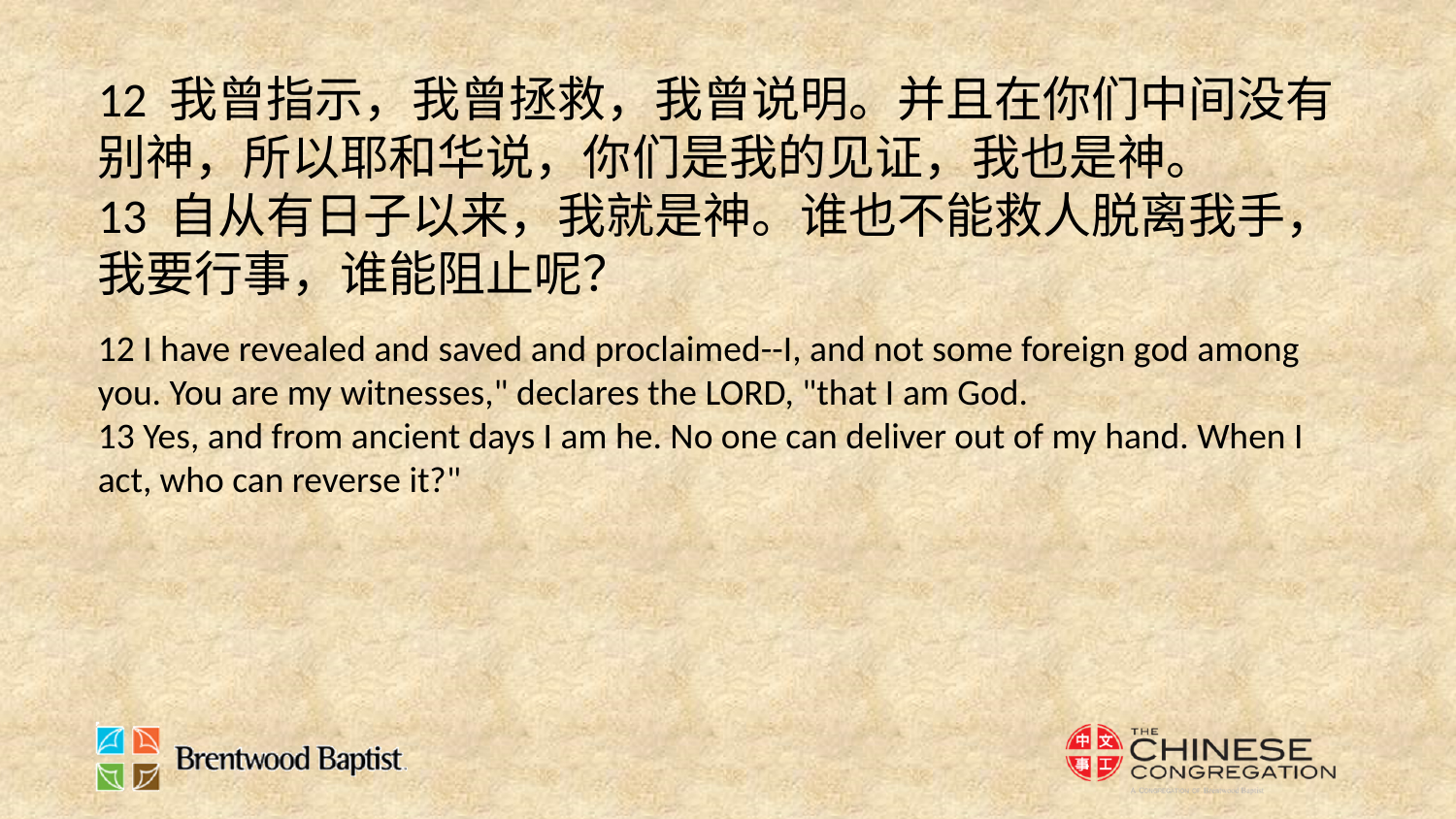

12 我曾指示，我曾拯救，我曾说明。并且在你们中间没有别神，所以耶和华说，你们是我的见证，我也是神。
13 自从有日子以来，我就是神。谁也不能救人脱离我手，我要行事，谁能阻止呢？

12 I have revealed and saved and proclaimed--I, and not some foreign god among you. You are my witnesses," declares the LORD, "that I am God.
13 Yes, and from ancient days I am he. No one can deliver out of my hand. When I act, who can reverse it?"